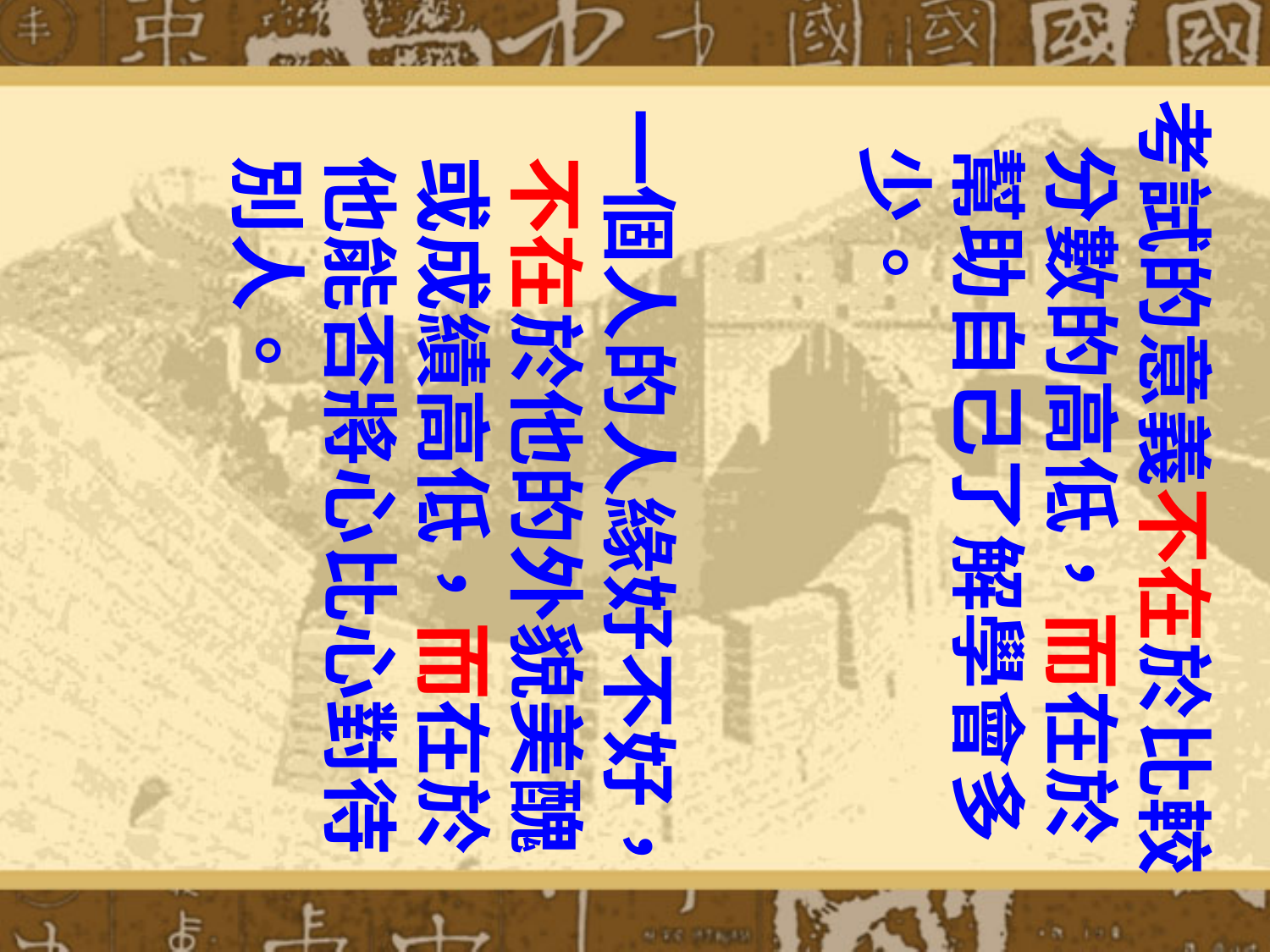

考試的意義不在於比較分數的高低，而在於幫助自己了解學會多少。
一個人的人緣好不好，不在於他的外貌美醜或成績高低，而在於他能否將心比心對待別人。